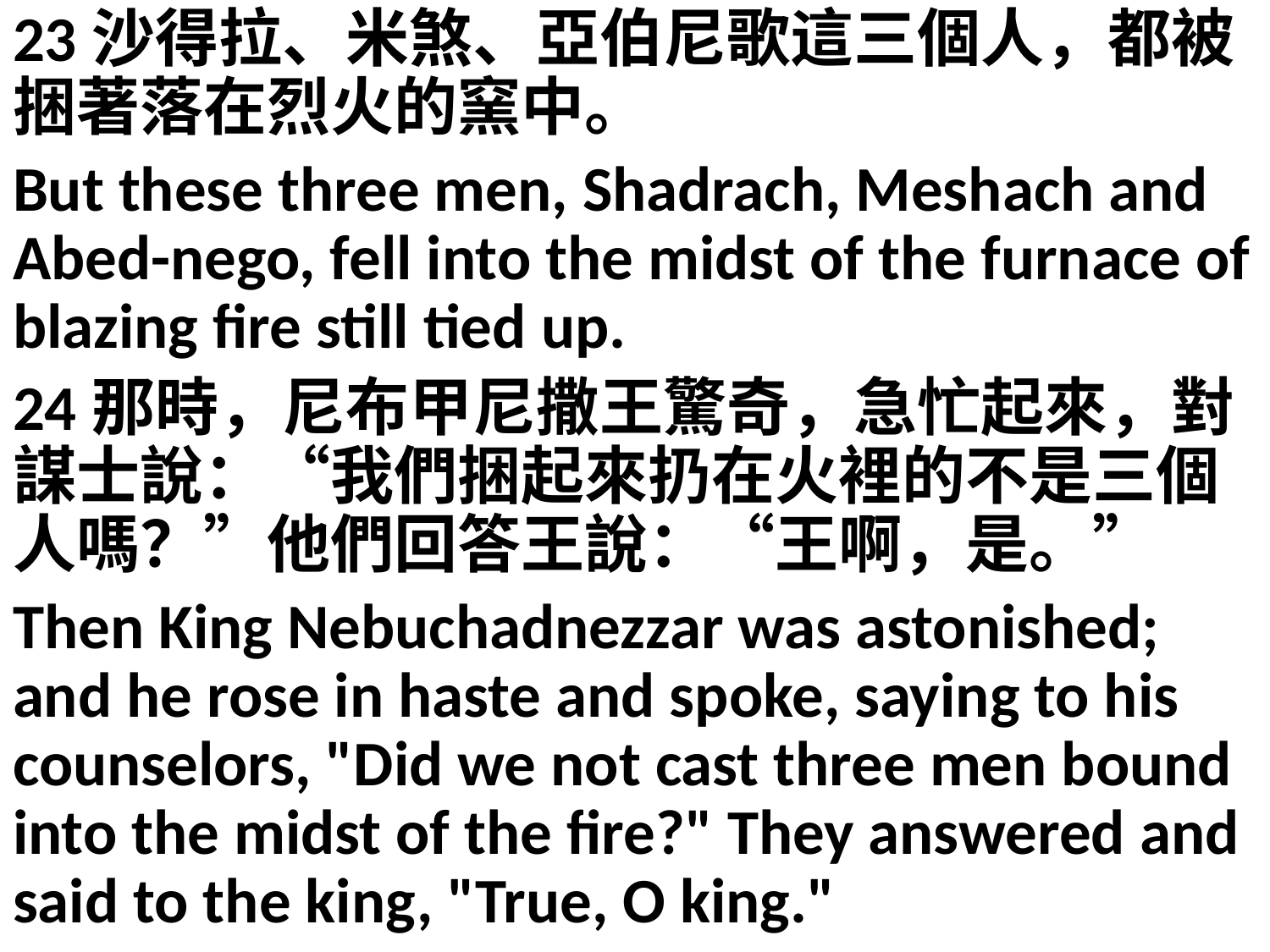

23沙得拉、米煞、亞伯尼歌這三個人，都被捆著落在烈火的窯中。
But these three men, Shadrach, Meshach and Abed-nego, fell into the midst of the furnace of blazing fire still tied up.
24那時，尼布甲尼撒王驚奇，急忙起來，對謀士說：“我們捆起來扔在火裡的不是三個人嗎？”他們回答王說：“王啊，是。”
Then King Nebuchadnezzar was astonished; and he rose in haste and spoke, saying to his counselors, "Did we not cast three men bound into the midst of the fire?" They answered and said to the king, "True, O king."